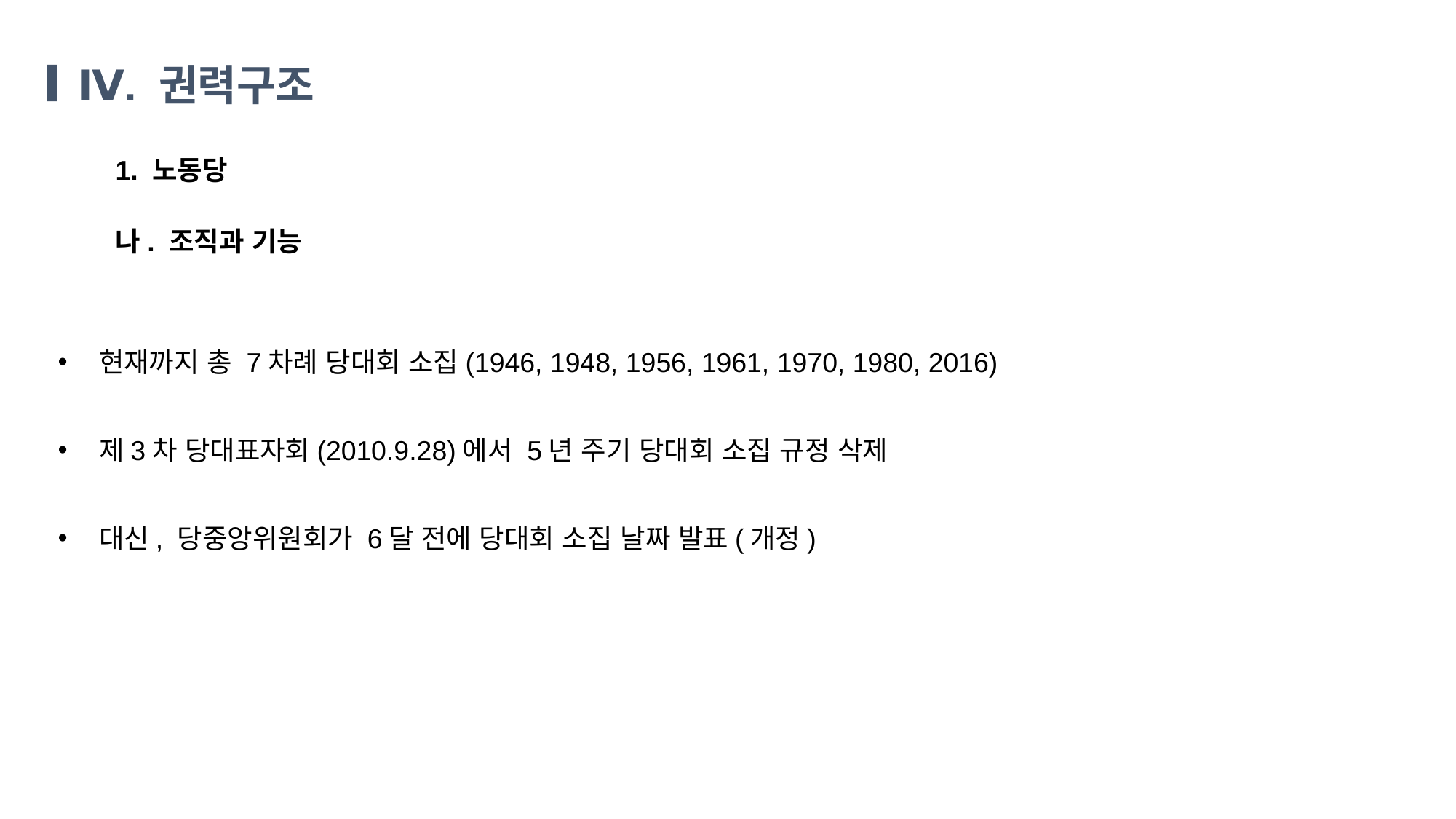

Ⅳ. 권력구조

1. 노동당
나. 조직과 기능
현재까지 총 7차례 당대회 소집(1946, 1948, 1956, 1961, 1970, 1980, 2016)
제3차 당대표자회(2010.9.28)에서 5년 주기 당대회 소집 규정 삭제
대신, 당중앙위원회가 6달 전에 당대회 소집 날짜 발표(개정)